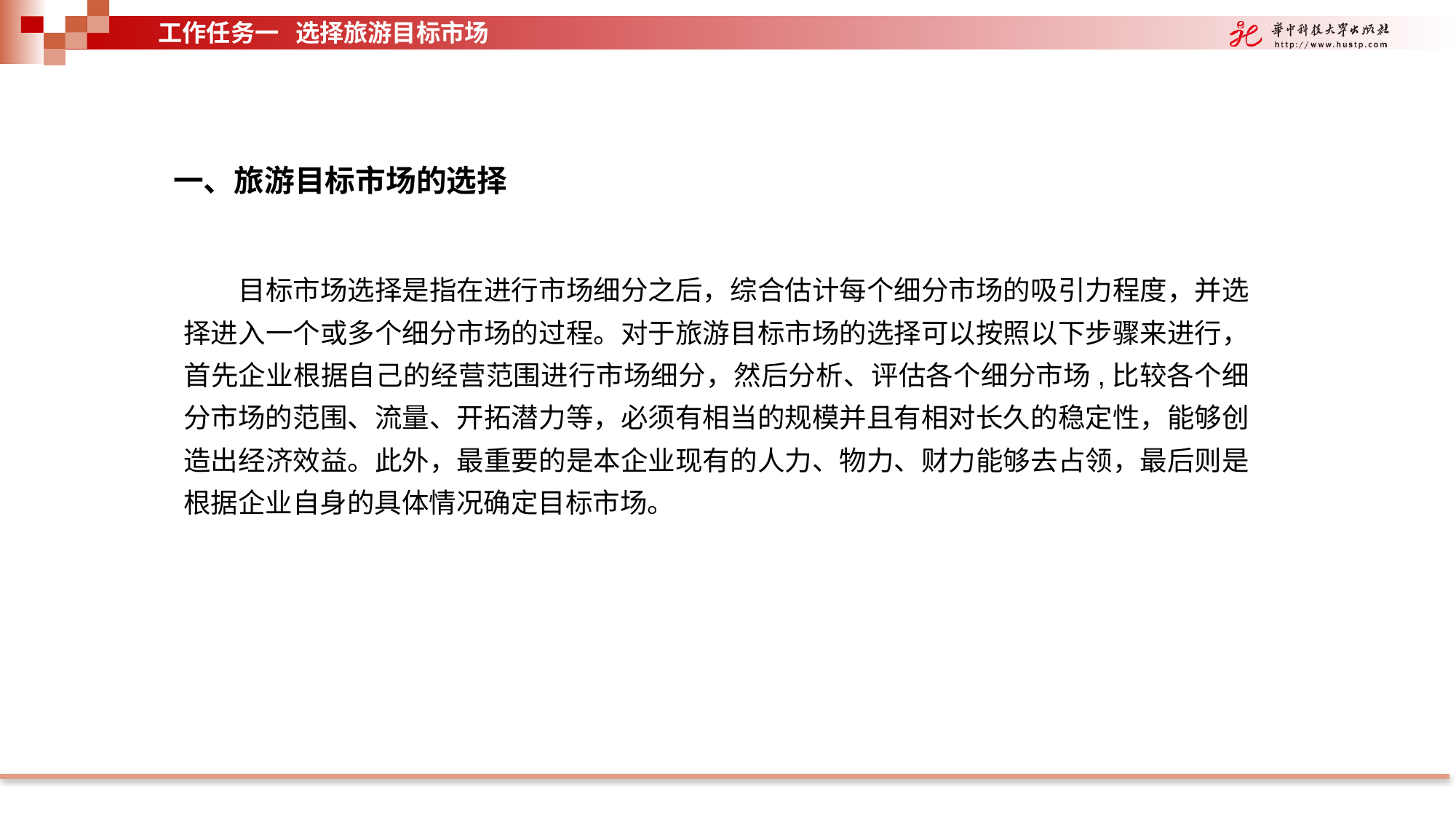

工作任务一   选择旅游目标市场
一、旅游目标市场的选择
目标市场选择是指在进行市场细分之后，综合估计每个细分市场的吸引力程度，并选择进入一个或多个细分市场的过程。对于旅游目标市场的选择可以按照以下步骤来进行，首先企业根据自己的经营范围进行市场细分，然后分析、评估各个细分市场,比较各个细分市场的范围、流量、开拓潜力等，必须有相当的规模并且有相对长久的稳定性，能够创造出经济效益。此外，最重要的是本企业现有的人力、物力、财力能够去占领，最后则是根据企业自身的具体情况确定目标市场。